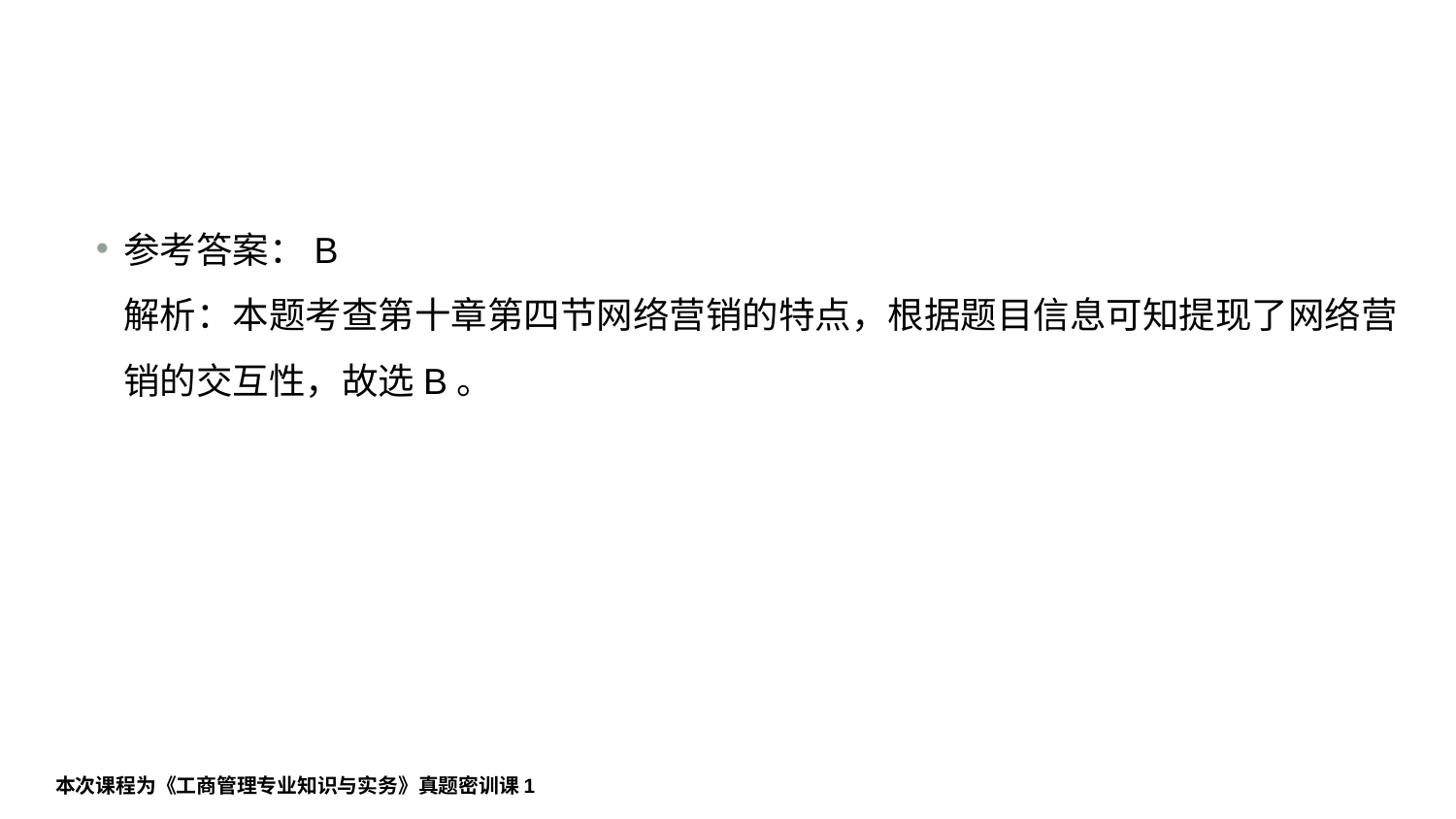

参考答案：B
解析：本题考查第十章第四节网络营销的特点，根据题目信息可知提现了网络营销的交互性，故选B。